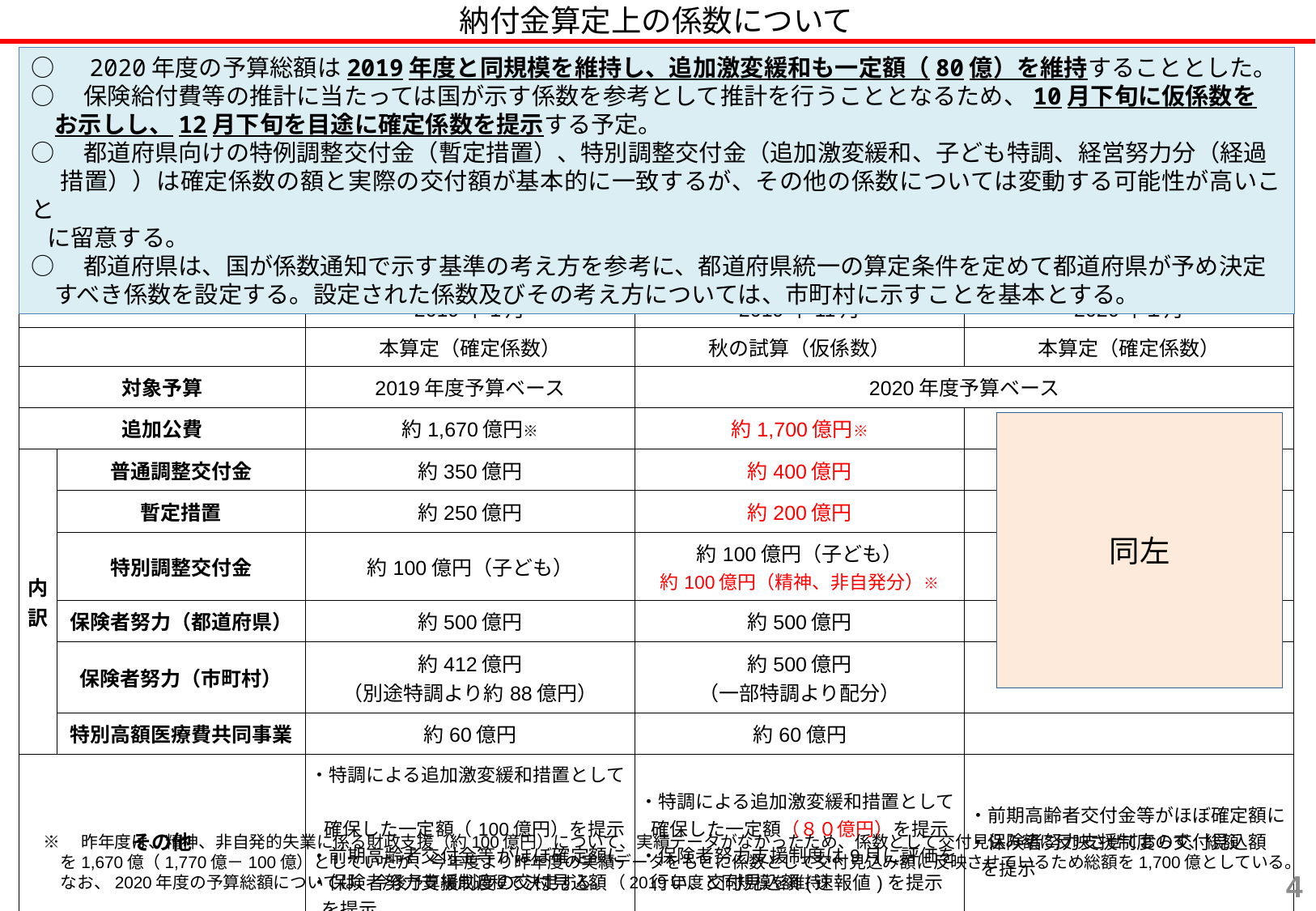

納付金算定上の係数について
○　2020年度の予算総額は2019年度と同規模を維持し、追加激変緩和も一定額（80億）を維持することとした。
○　保険給付費等の推計に当たっては国が示す係数を参考として推計を行うこととなるため、10月下旬に仮係数を
　お示しし、12月下旬を目途に確定係数を提示する予定。
○　都道府県向けの特例調整交付金（暫定措置）、特別調整交付金（追加激変緩和、子ども特調、経営努力分（経過
　 措置））は確定係数の額と実際の交付額が基本的に一致するが、その他の係数については変動する可能性が高いこと
  に留意する。
○　都道府県は、国が係数通知で示す基準の考え方を参考に、都道府県統一の算定条件を定めて都道府県が予め決定
　すべき係数を設定する。設定された係数及びその考え方については、市町村に示すことを基本とする。
|  |  | 2019年1月 | 2019年11月 | 2020年１月 |
| --- | --- | --- | --- | --- |
|  |  | 本算定（確定係数） | 秋の試算（仮係数） | 本算定（確定係数） |
| 対象予算 |  | 2019年度予算ベース | 2020年度予算ベース |  |
| 追加公費 |  | 約1,670億円※ | 約1,700億円※ |  |
| 内訳 | 普通調整交付金 | 約350億円 | 約400億円 |  |
|  | 暫定措置 | 約250億円 | 約200億円 |  |
|  | 特別調整交付金 | 約100億円（子ども） | 約100億円（子ども） 約100億円（精神、非自発分）※ |  |
|  | 保険者努力（都道府県） | 約500億円 | 約500億円 |  |
|  | 保険者努力（市町村） | 約412億円 （別途特調より約88億円） | 約500億円 （一部特調より配分） |  |
|  | 特別高額医療費共同事業 | 約60億円 | 約60億円 |  |
| その他 |  | ・特調による追加激変緩和措置として 　 確保した一定額（100億円）を提示 ・前期高齢者交付金等がほぼ確定額に ・保険者努力支援制度の交付見込額 を提示 | ・特調による追加激変緩和措置として確保した一定額（８０億円）を提示 ・保険者努力支援制度は9月に評価を行い、交付見込額(速報値)を提示 | ・前期高齢者交付金等がほぼ確定額に ・保険者努力支援制度の交付見込額 を提示 |
同左
※　昨年度は、精神、非自発的失業に係る財政支援（約100億円）について、実績データがなかったため、係数として交付見込み額に反映させておらず、総額
　を1,670億（1,770億－100億）としていたが、今年度より昨年度の実績データをもとに係数として交付見込み額に反映させているため総額を1,700億としている。
　なお、2020年度の予算総額については、今後予算編成過程で決定する。（2019年度と同規模を維持）
4